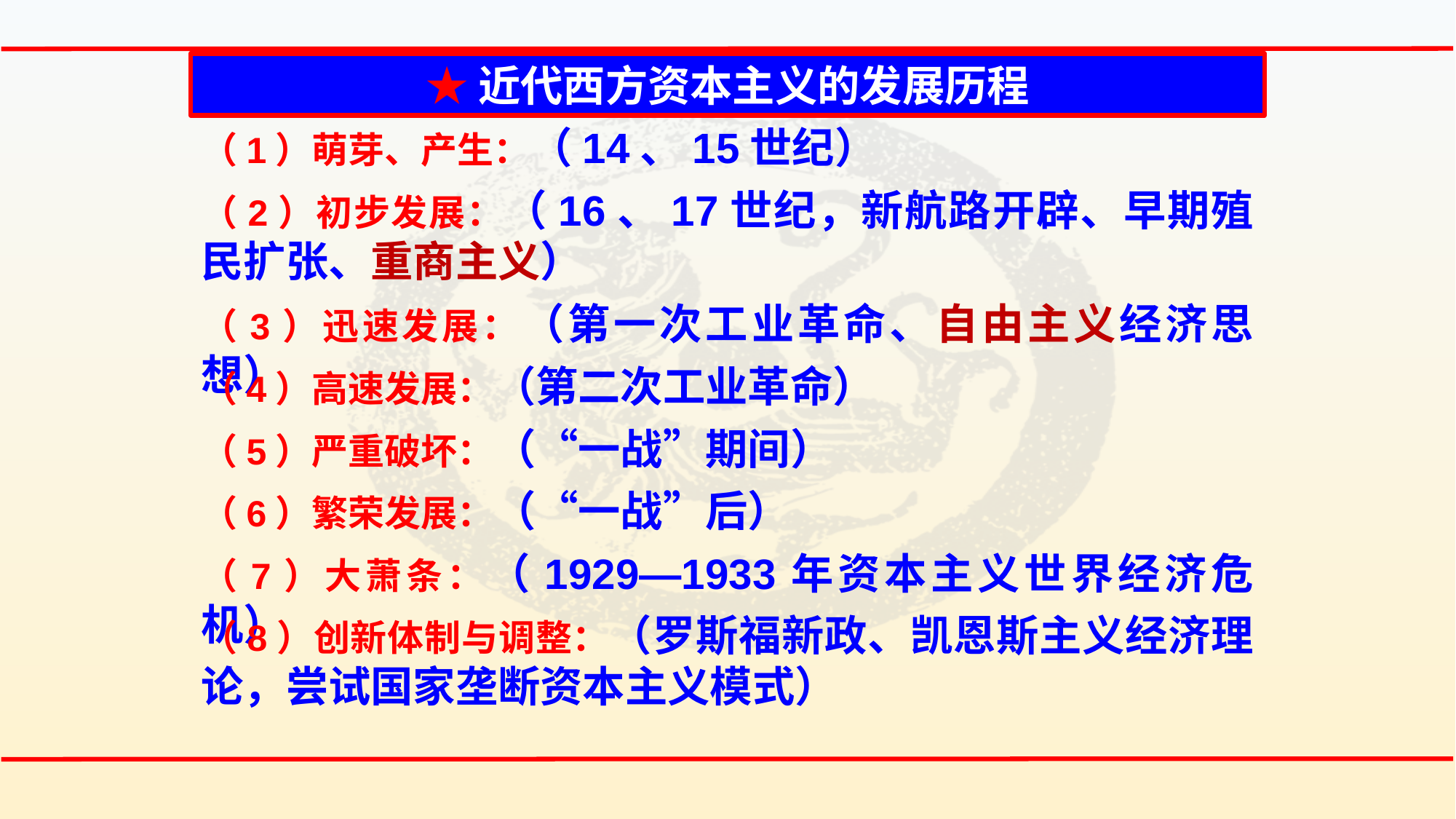

★近代西方资本主义的发展历程
（1）萌芽、产生：（14、15世纪）
（2）初步发展：（16、17世纪，新航路开辟、早期殖民扩张、重商主义）
（3）迅速发展：（第一次工业革命、自由主义经济思想）
（4）高速发展：（第二次工业革命）
（5）严重破坏：（“一战”期间）
（6）繁荣发展：（“一战”后）
（7）大萧条：（1929—1933年资本主义世界经济危机）
（8）创新体制与调整：（罗斯福新政、凯恩斯主义经济理论，尝试国家垄断资本主义模式）